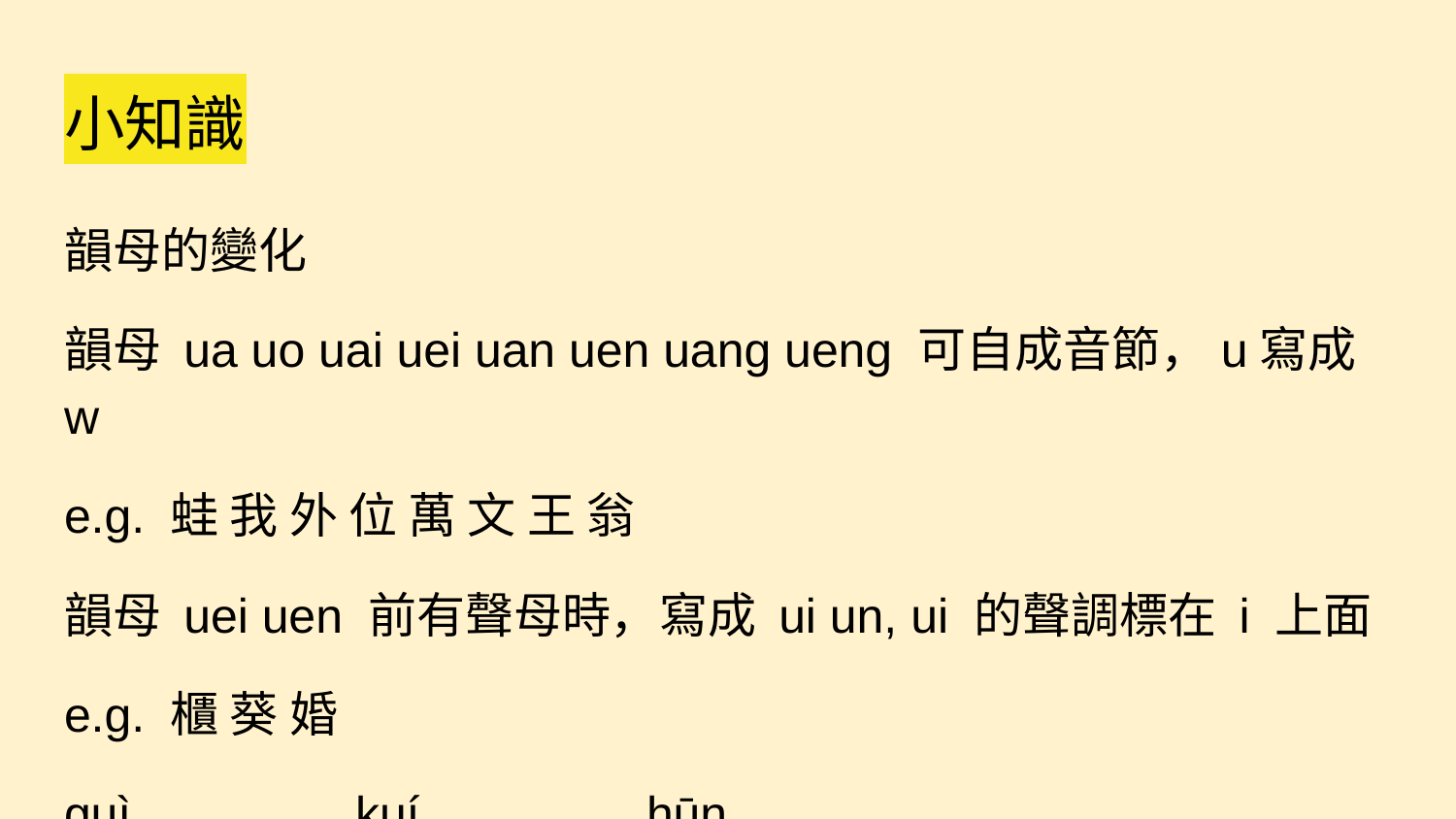

# 小知識
韻母的變化
韻母 ua uo uai uei uan uen uang ueng 可自成音節，u寫成w
e.g. 蛙 我 外 位 萬 文 王 翁
韻母 uei uen 前有聲母時，寫成 ui un, ui 的聲調標在 i 上面
e.g. 櫃 葵 婚
guì		kuí		hūn